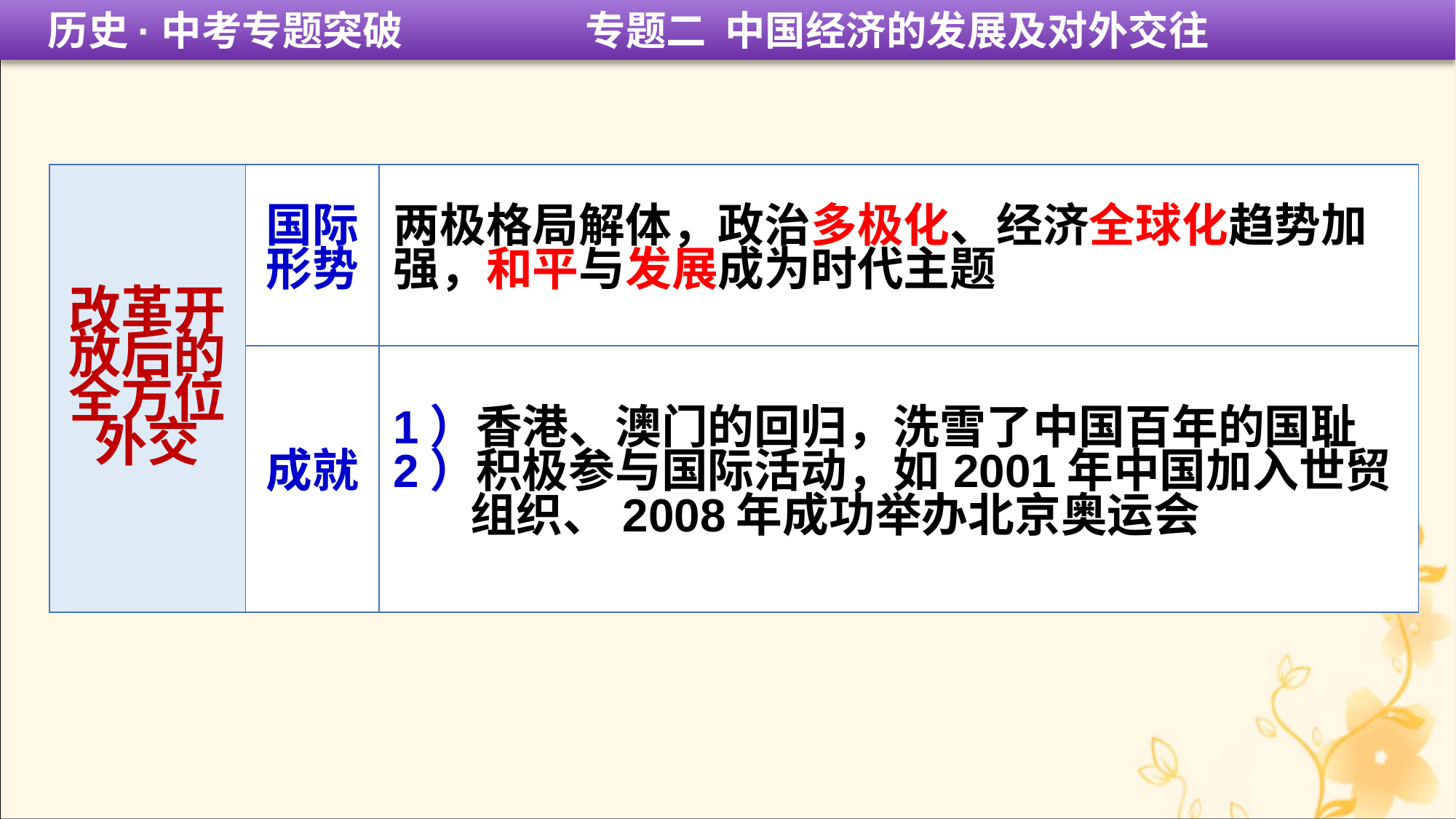

历史·中考专题突破                    专题二  中国经济的发展及对外交往
| 改革开放后的全方位外交 | 国际形势 | 两极格局解体，政治多极化、经济全球化趋势加强，和平与发展成为时代主题 |
| --- | --- | --- |
|  | 成就 | 1）香港、澳门的回归，洗雪了中国百年的国耻 2）积极参与国际活动，如2001年中国加入世贸 组织、2008年成功举办北京奥运会 |